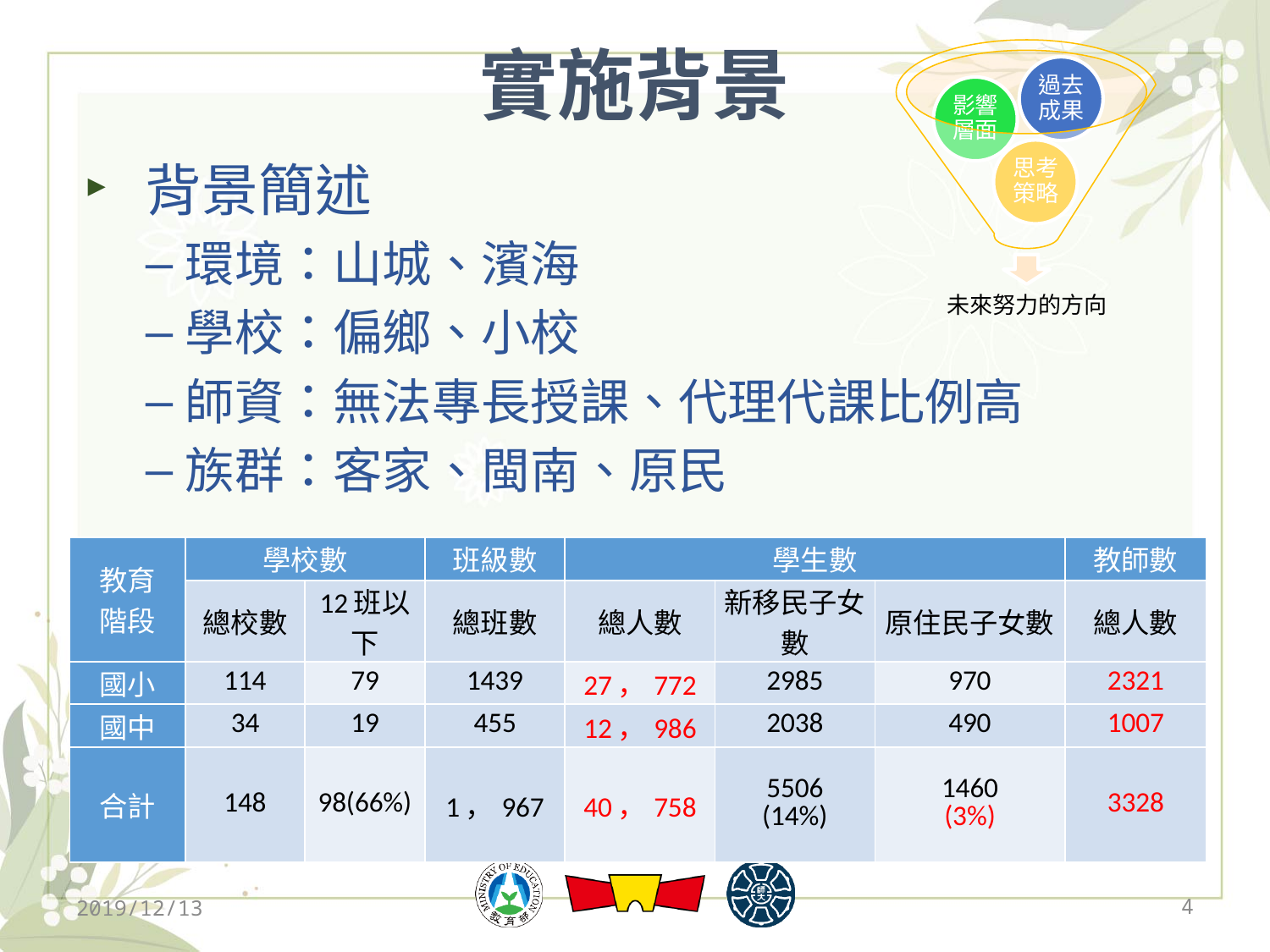

實施背景
未來努力的方向
思考策略
影響層面
過去成果
背景簡述
環境：山城、濱海
學校：偏鄉、小校
師資：無法專長授課、代理代課比例高
族群：客家、閩南、原民

| 教育 階段 | 學校數 |  | 班級數 | 學生數 |  |  | 教師數 |
| --- | --- | --- | --- | --- | --- | --- | --- |
|  | 總校數 | 12班以下 | 總班數 | 總人數 | 新移民子女數 | 原住民子女數 | 總人數 |
| 國小 | 114 | 79 | 1439 | 27，772 | 2985 | 970 | 2321 |
| 國中 | 34 | 19 | 455 | 12，986 | 2038 | 490 | 1007 |
| 合計 | 148 | 98(66%) | 1，967 | 40，758 | 5506 (14%) | 1460 (3%) | 3328 |
2019/12/13
4